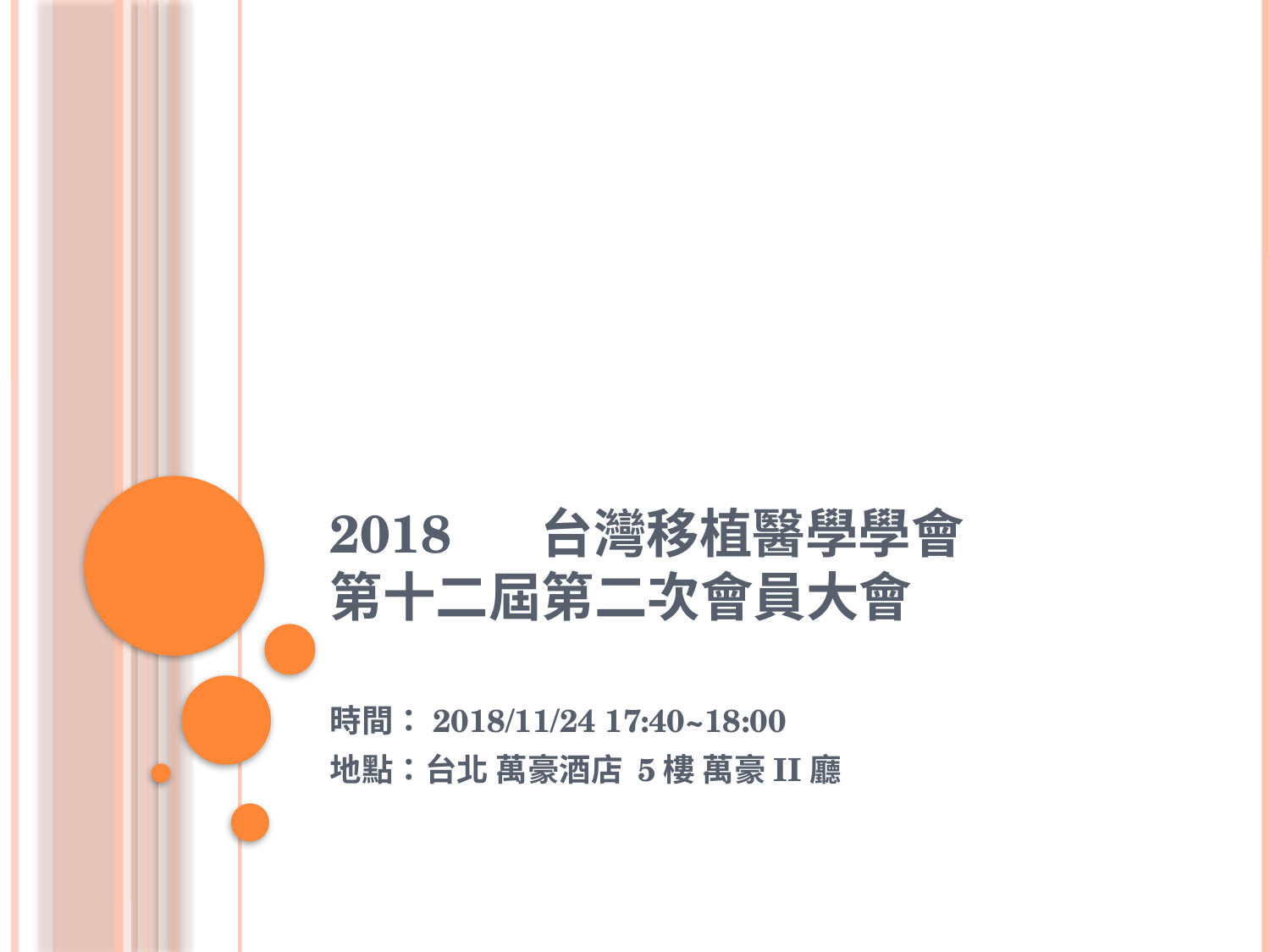

# 2018     台灣移植醫學學會 第十二屆第二次會員大會
時間：2018/11/24 17:40~18:00
地點：台北 萬豪酒店 5樓 萬豪II廳